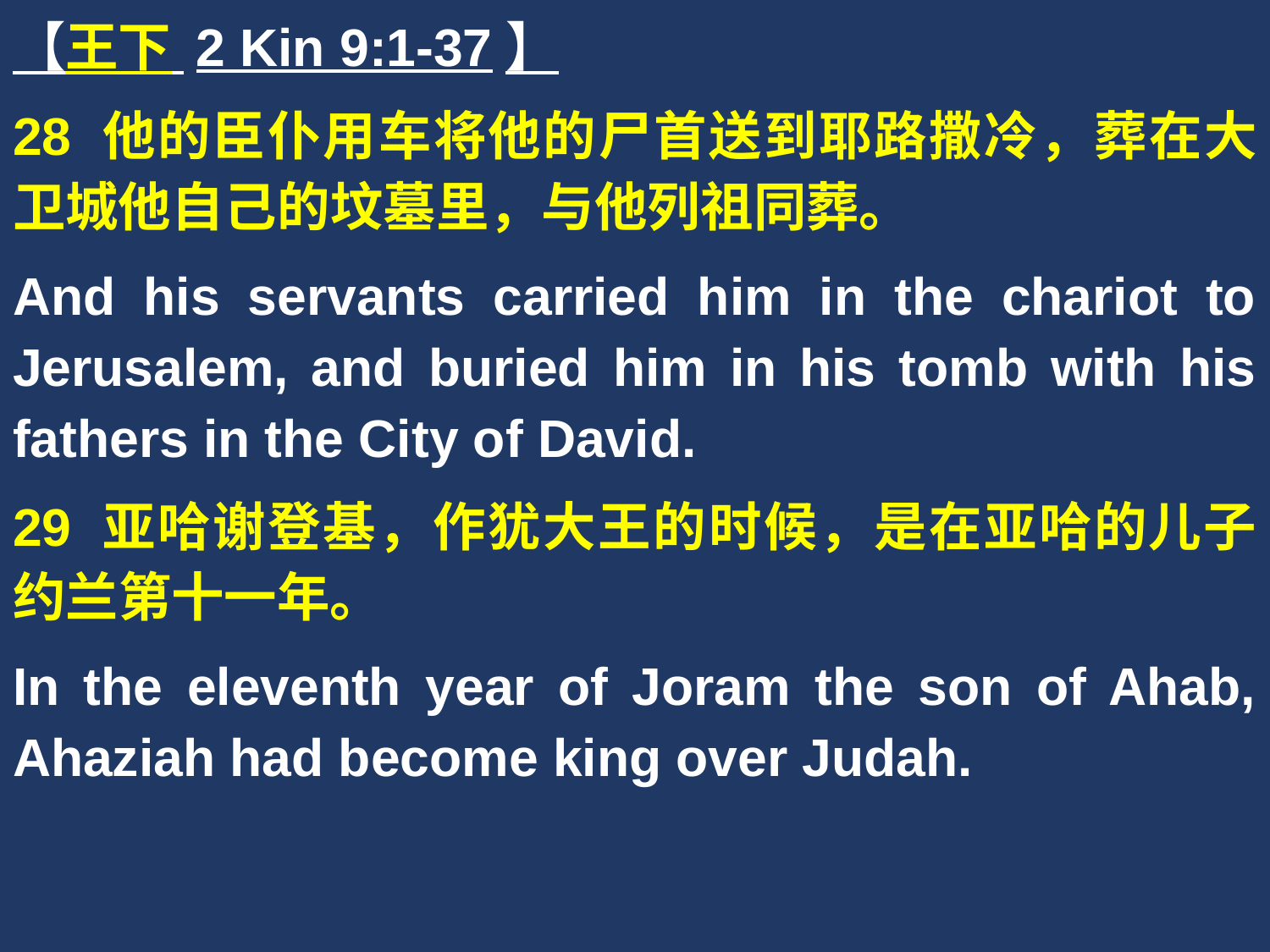

【王下 2 Kin 9:1-37】
28 他的臣仆用车将他的尸首送到耶路撒冷，葬在大卫城他自己的坟墓里，与他列祖同葬。
And his servants carried him in the chariot to Jerusalem, and buried him in his tomb with his fathers in the City of David.
29 亚哈谢登基，作犹大王的时候，是在亚哈的儿子约兰第十一年。
In the eleventh year of Joram the son of Ahab, Ahaziah had become king over Judah.